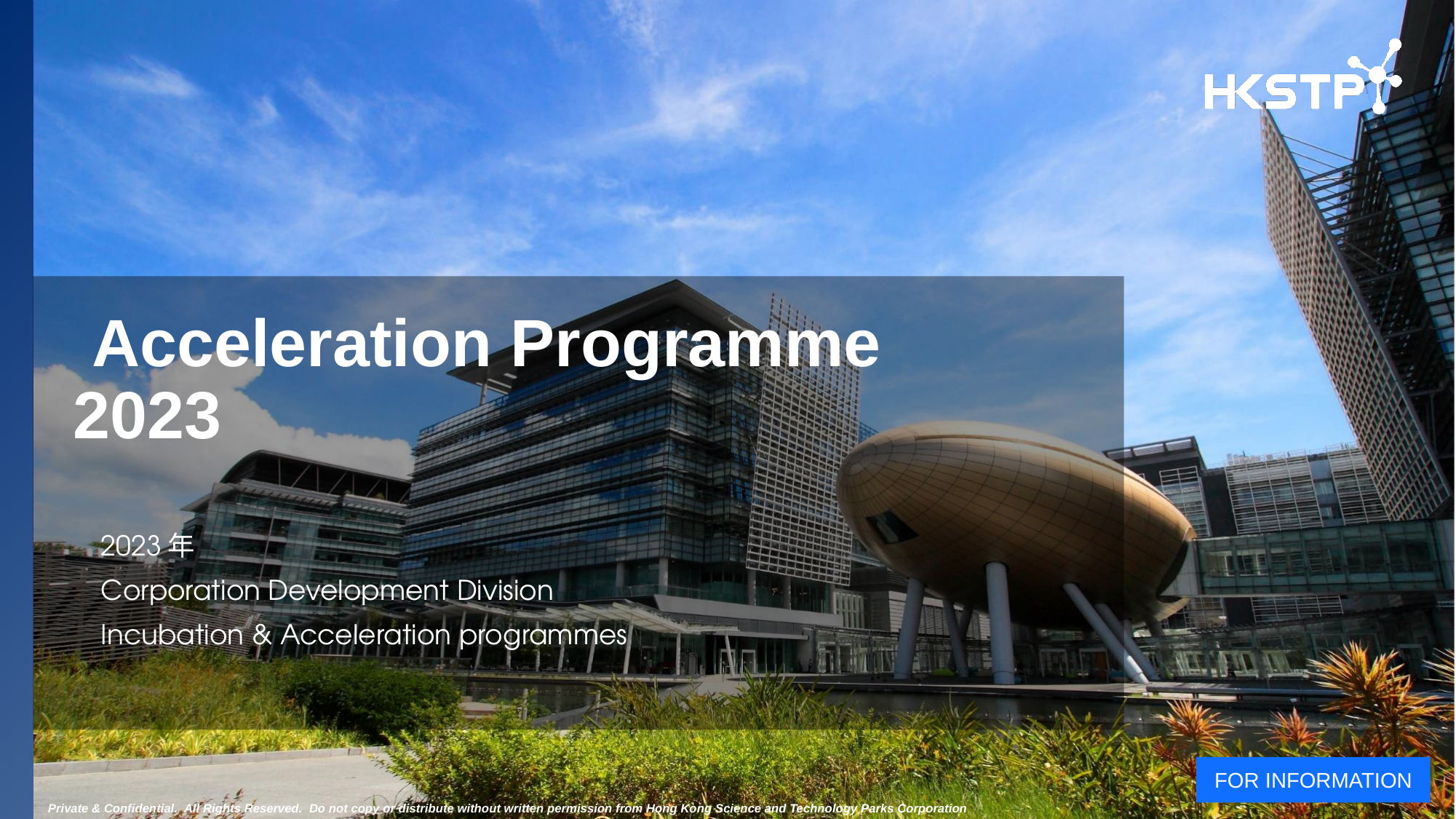

Acceleration Programme 2023
2023年
Corporation Development Division
Incubation & Acceleration programmes
FOR INFORMATION